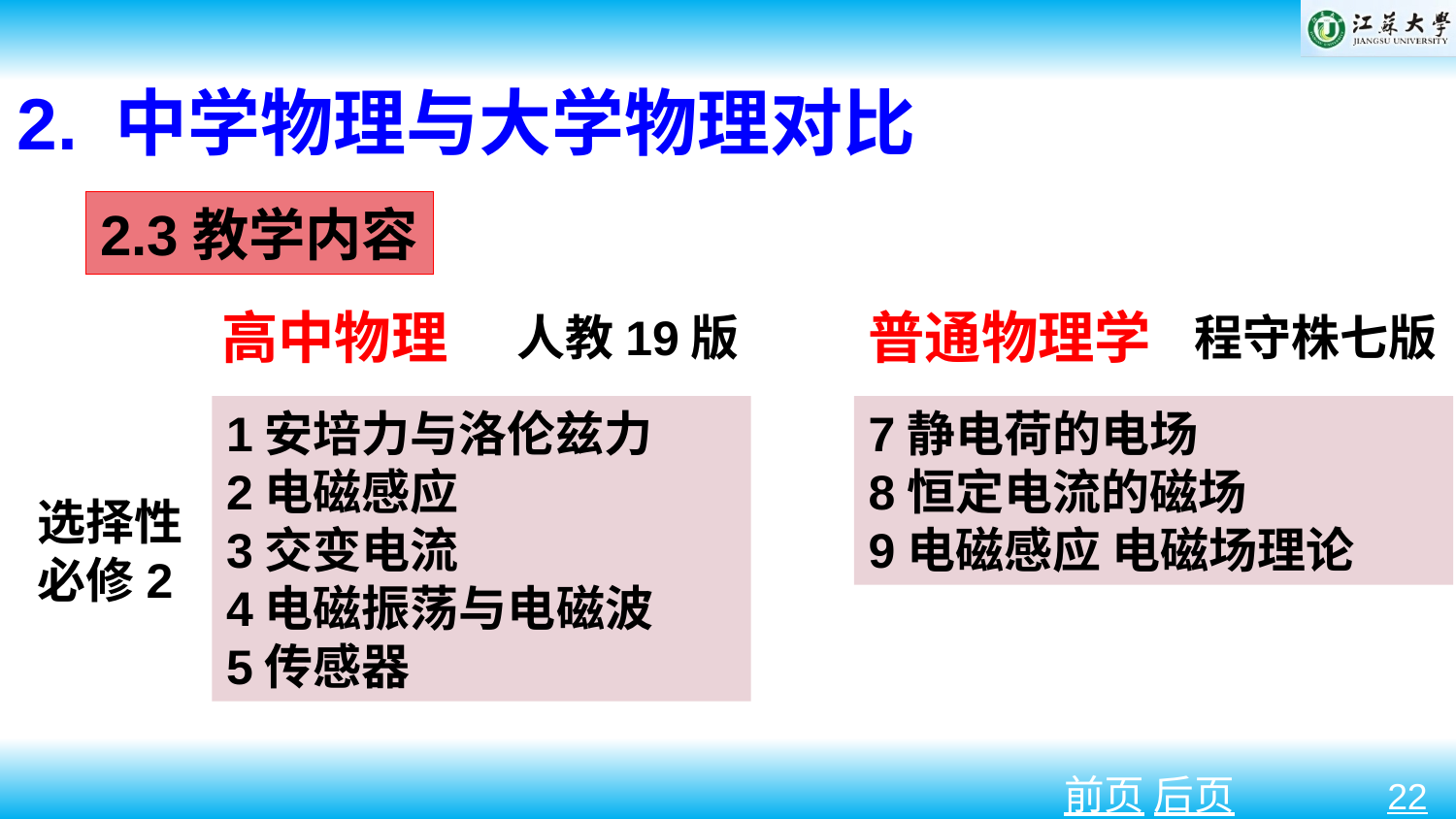

2. 中学物理与大学物理对比
2.3教学内容
普通物理学
高中物理
人教19版
程守株七版
1安培力与洛伦兹力
2电磁感应
3交变电流
4电磁振荡与电磁波
5传感器
7静电荷的电场
8恒定电流的磁场
9电磁感应 电磁场理论
选择性
必修2